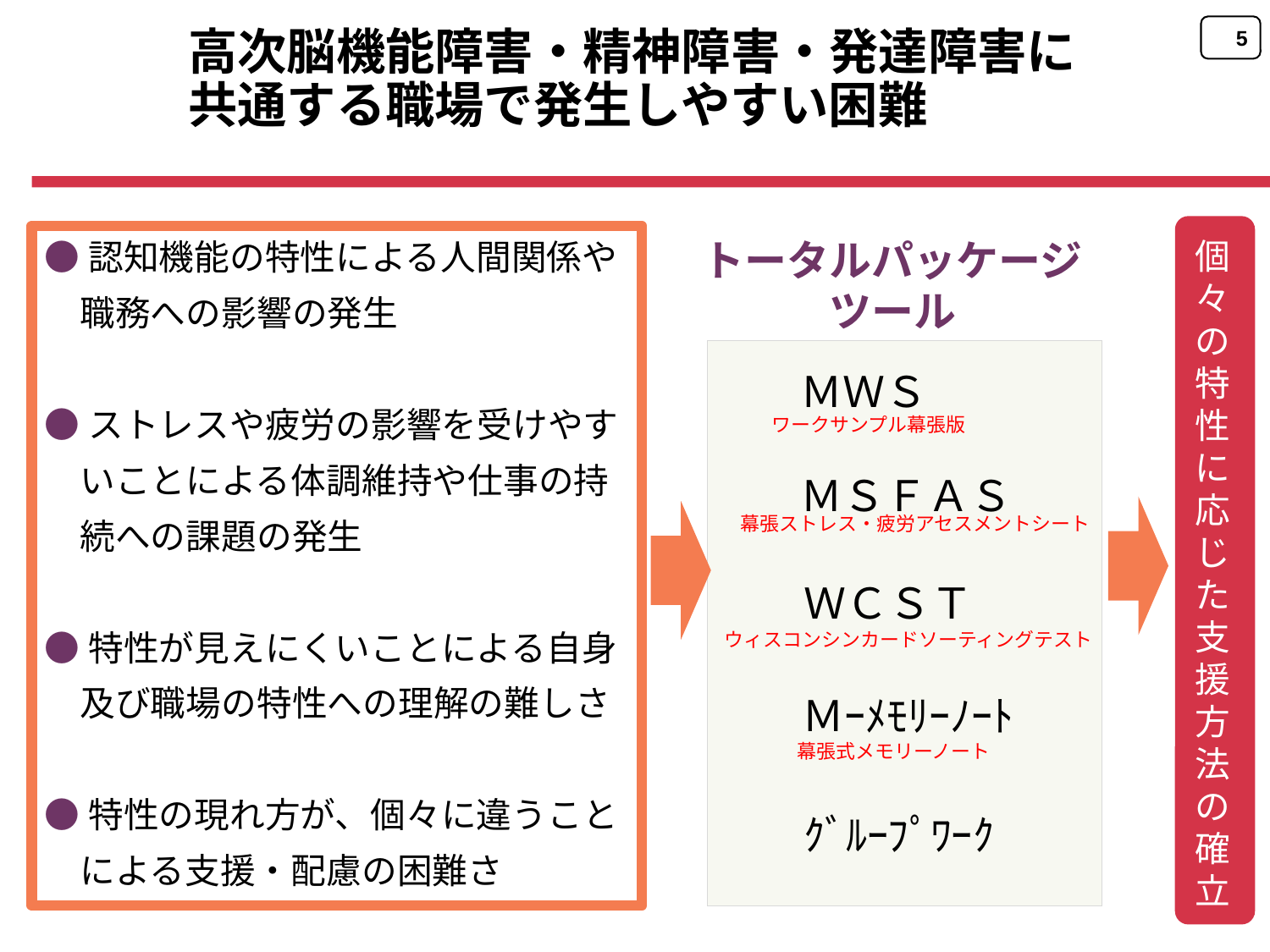

5
# 高次脳機能障害・精神障害・発達障害に共通する職場で発生しやすい困難

●認知機能の特性による人間関係や
　職務への影響の発生

●ストレスや疲労の影響を受けやす
　いことによる体調維持や仕事の持
　続への課題の発生

●特性が見えにくいことによる自身
　及び職場の特性への理解の難しさ

●特性の現れ方が、個々に違うこと
　による支援・配慮の困難さ
トータルパッケージ
ツール
個々の特性に応じた支援方法の確立

ＭＷＳ
ＭＳＦＡＳ
ＷＣＳＴ
Ｍｰﾒﾓﾘｰﾉｰﾄ
ｸﾞﾙｰﾌﾟﾜｰｸ
ワークサンプル幕張版
幕張ストレス・疲労アセスメントシート

ウィスコンシンカードソーティングテスト
幕張式メモリーノート